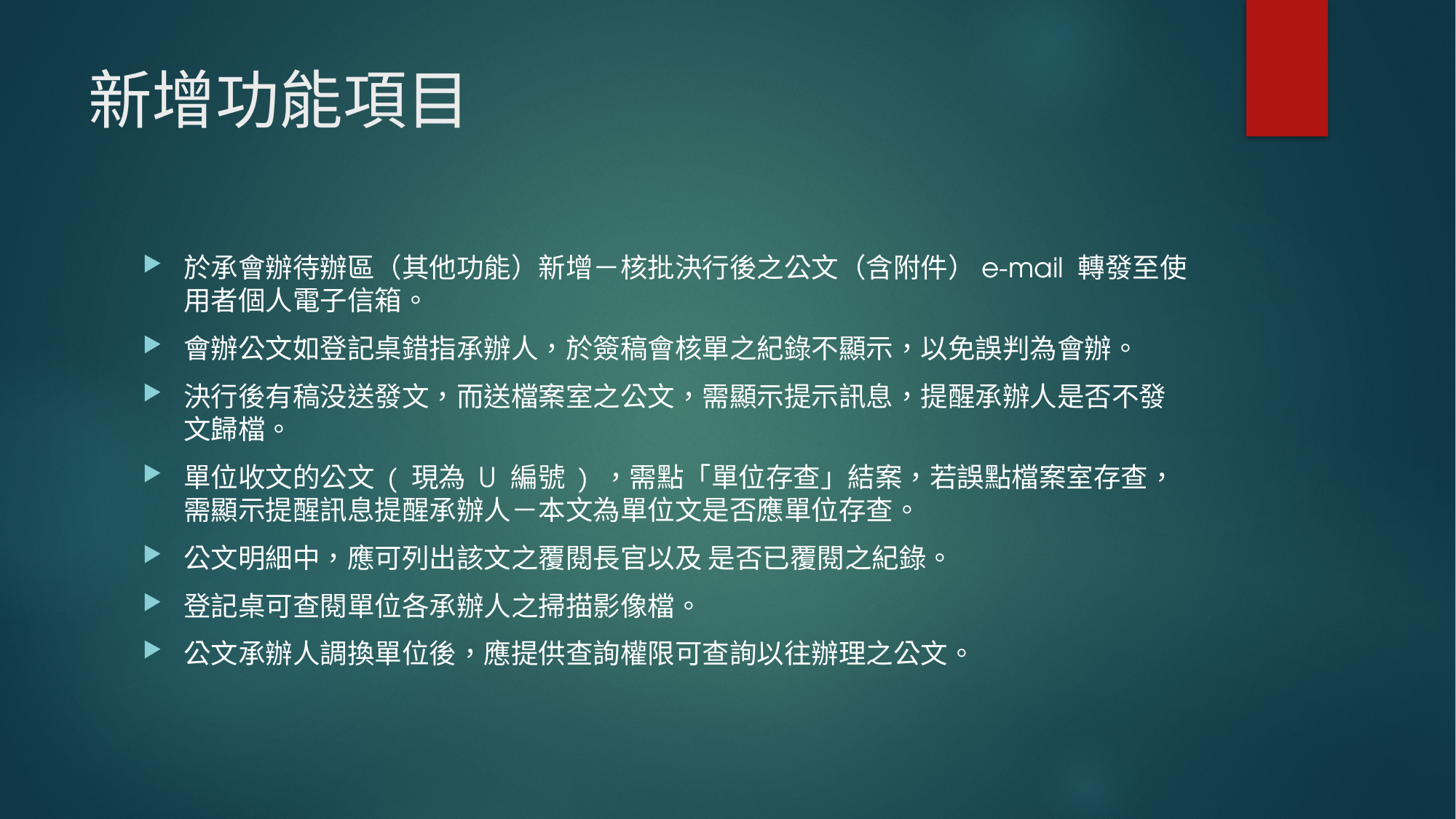

# 新增功能項目
於承會辦待辦區（其他功能）新增－核批決行後之公文（含附件）e-mail 轉發至使用者個人電子信箱。
會辦公文如登記桌錯指承辦人，於簽稿會核單之紀錄不顯示，以免誤判為會辦。
決行後有稿没送發文，而送檔案室之公文，需顯示提示訊息，提醒承辦人是否不發文歸檔。
單位收文的公文 ( 現為 U 編號 ) ，需點「單位存查」結案，若誤點檔案室存查，需顯示提醒訊息提醒承辦人－本文為單位文是否應單位存查。
公文明細中，應可列出該文之覆閱長官以及 是否已覆閱之紀錄。
登記桌可查閱單位各承辦人之掃描影像檔。
公文承辦人調換單位後，應提供查詢權限可查詢以往辦理之公文。